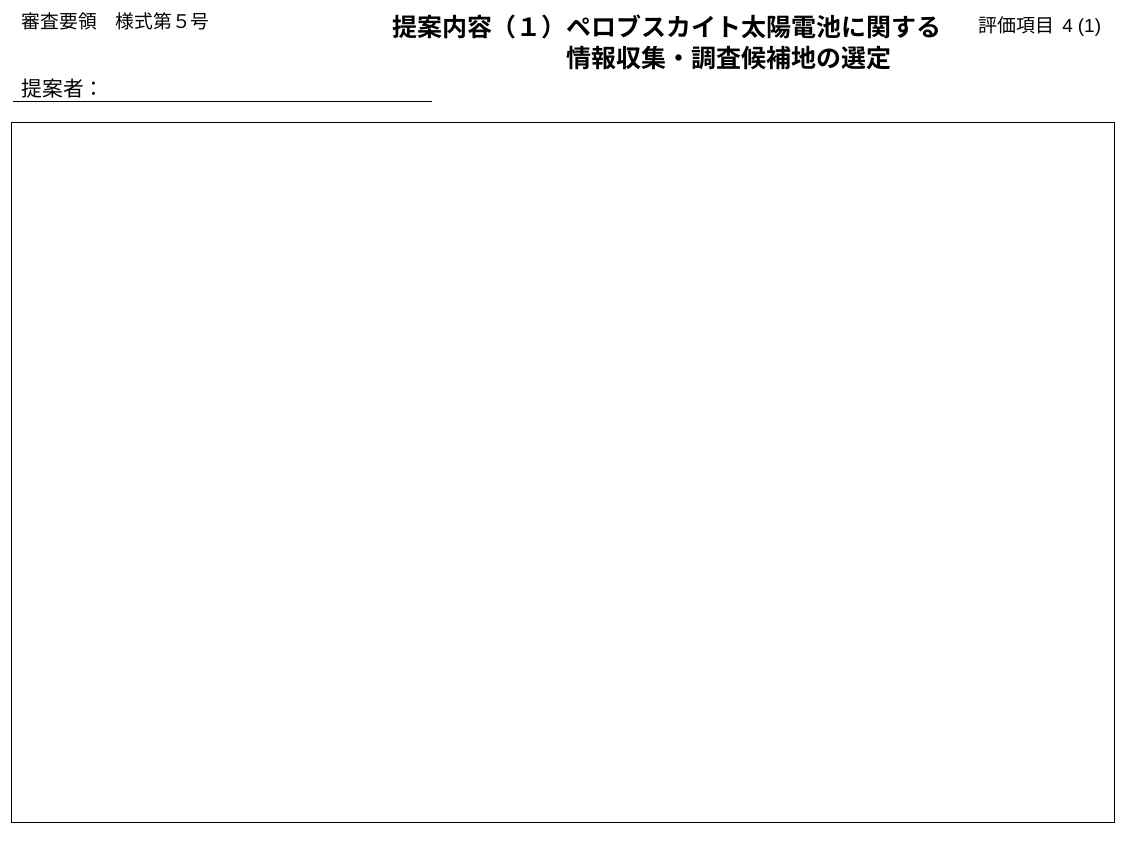

審査要領　様式第５号
評価項目 4 (1)
提案内容（１）ペロブスカイト太陽電池に関する
　　　　　情報収集・調査候補地の選定
提案者：